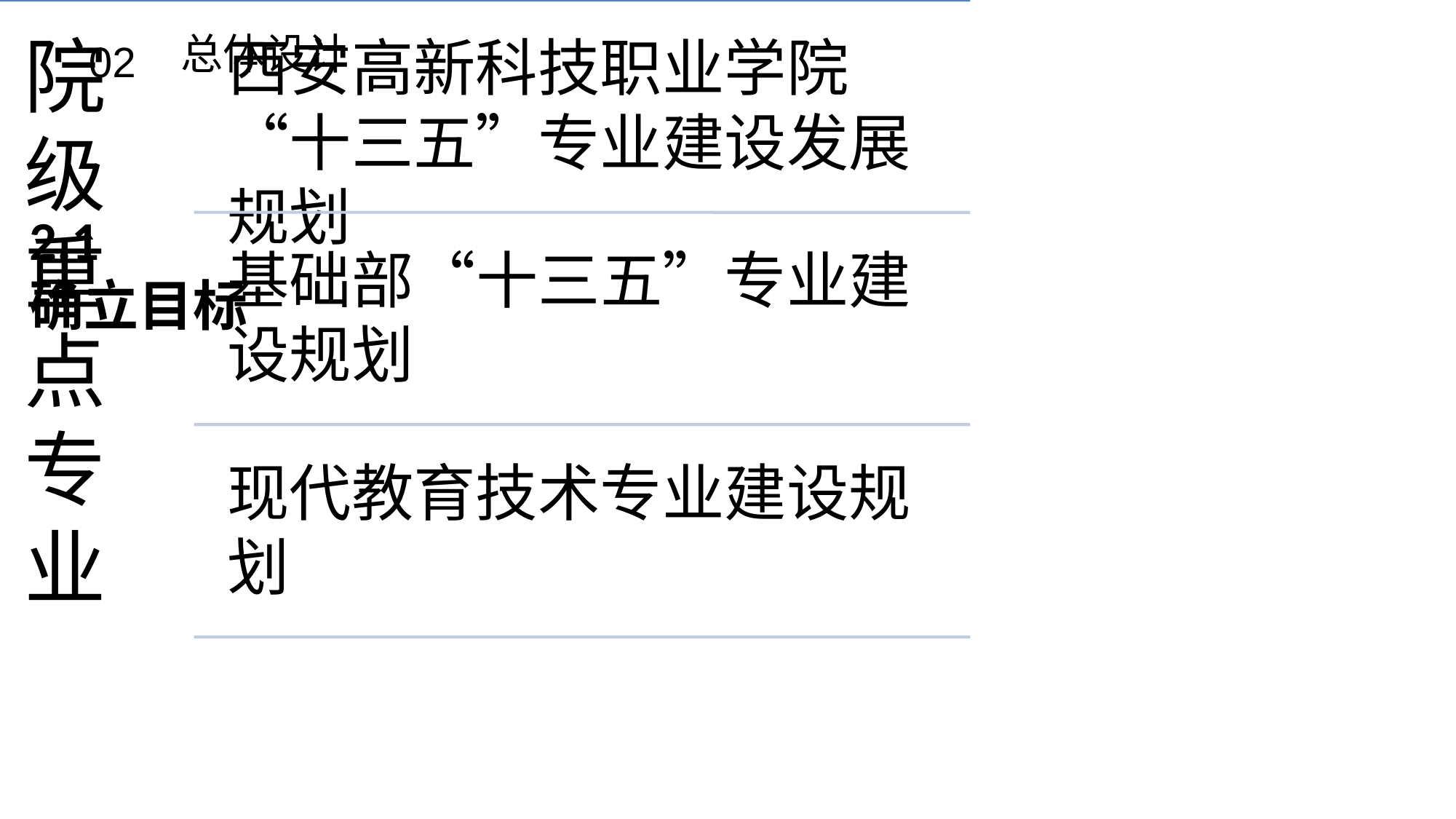

总体设计
02
院级重点专业
西安高新科技职业学院“十三五”专业建设发展规划
基础部“十三五”专业建设规划
现代教育技术专业建设规划
2.1
确立目标
西安高新科技职业学院“十三五”专业建设发展规划
基础部“十三五”专业建设规划
现代教育技术专业建设规划